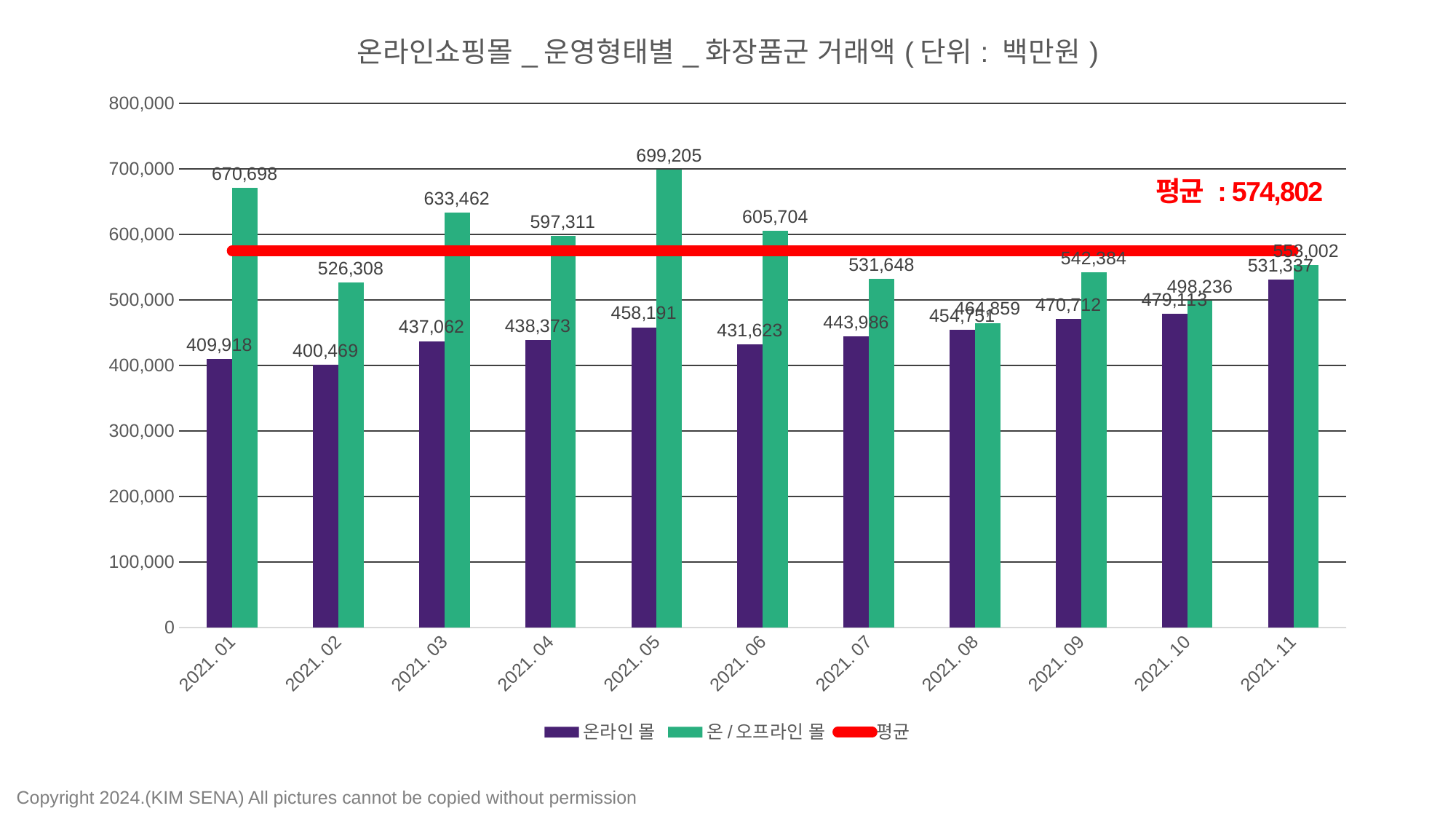

### Chart: 온라인쇼핑몰_운영형태별_화장품군 거래액(단위: 백만원)

| Category | 온라인 몰 | 온/오프라인 몰 | 평균 |
|---|---|---|---|
| 2021. 01 | 409918.0 | 670698.0 | 574801.5454545454 |
| 2021. 02 | 400469.0 | 526308.0 | 574801.5454545454 |
| 2021. 03 | 437062.0 | 633462.0 | 574801.5454545454 |
| 2021. 04 | 438373.0 | 597311.0 | 574801.5454545454 |
| 2021. 05 | 458191.0 | 699205.0 | 574801.5454545454 |
| 2021. 06 | 431623.0 | 605704.0 | 574801.5454545454 |
| 2021. 07 | 443986.0 | 531648.0 | 574801.5454545454 |
| 2021. 08 | 454751.0 | 464859.0 | 574801.5454545454 |
| 2021. 09 | 470712.0 | 542384.0 | 574801.5454545454 |
| 2021. 10 | 479113.0 | 498236.0 | 574801.5454545454 |
| 2021. 11 | 531337.0 | 553002.0 | 574801.5454545454 |
평균 : 574,802